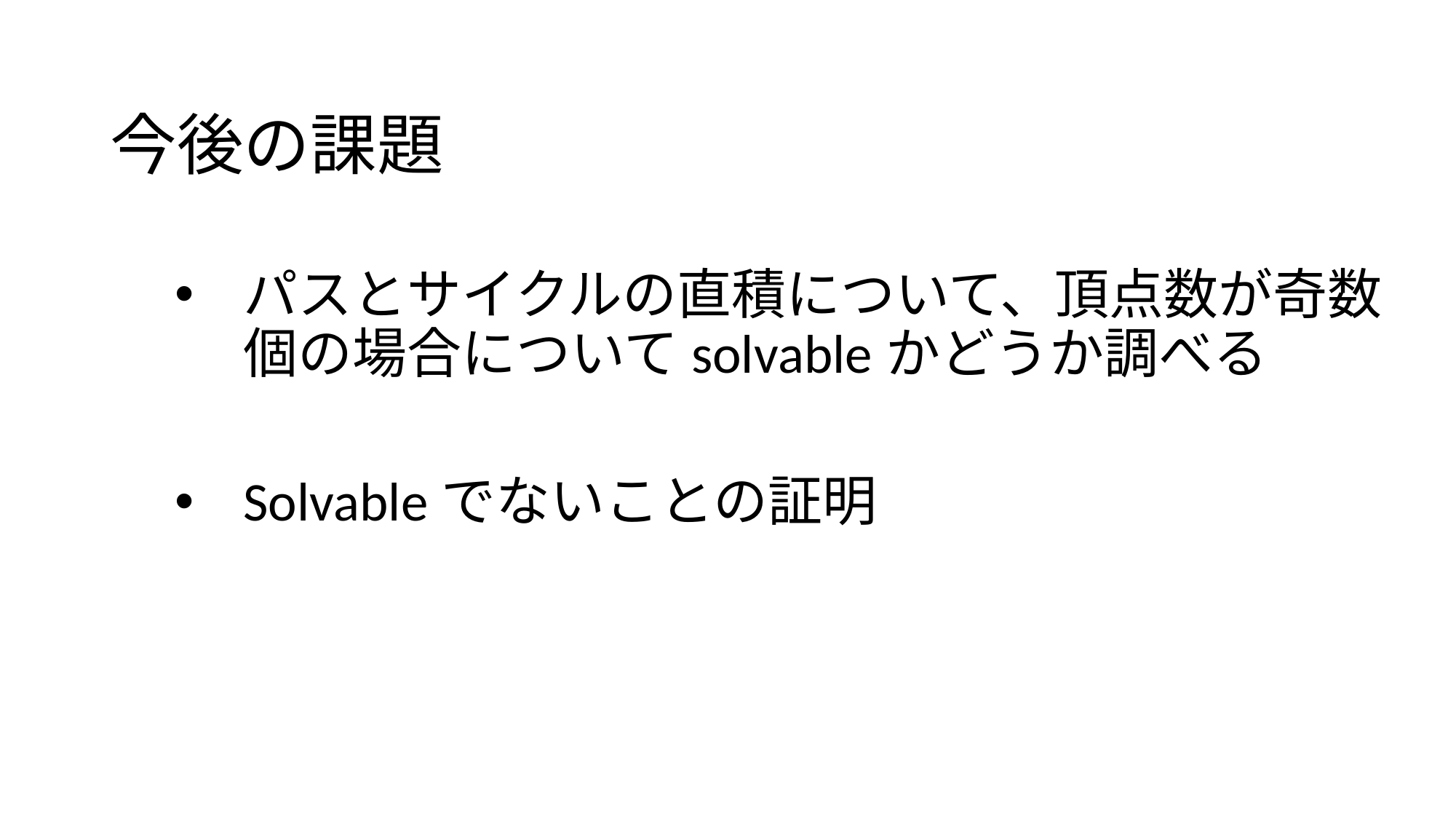

# 今後の課題
パスとサイクルの直積について、頂点数が奇数個の場合についてsolvableかどうか調べる

Solvableでないことの証明